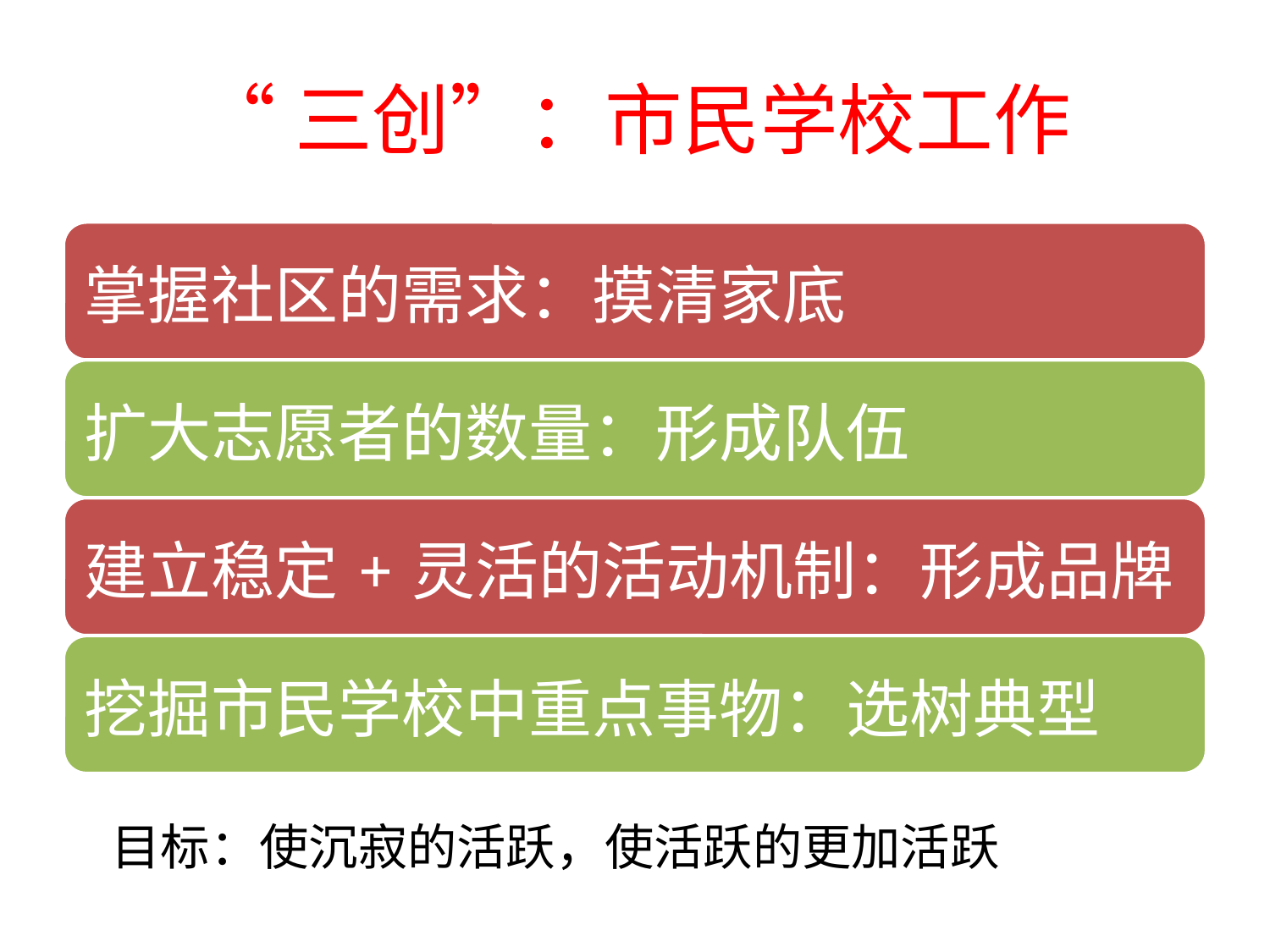

# “三创”：市民学校工作
掌握社区的需求：摸清家底
建立稳定+灵活的活动机制：形成品牌
挖掘市民学校中重点事物：选树典型
扩大志愿者的数量：形成队伍
目标：使沉寂的活跃，使活跃的更加活跃